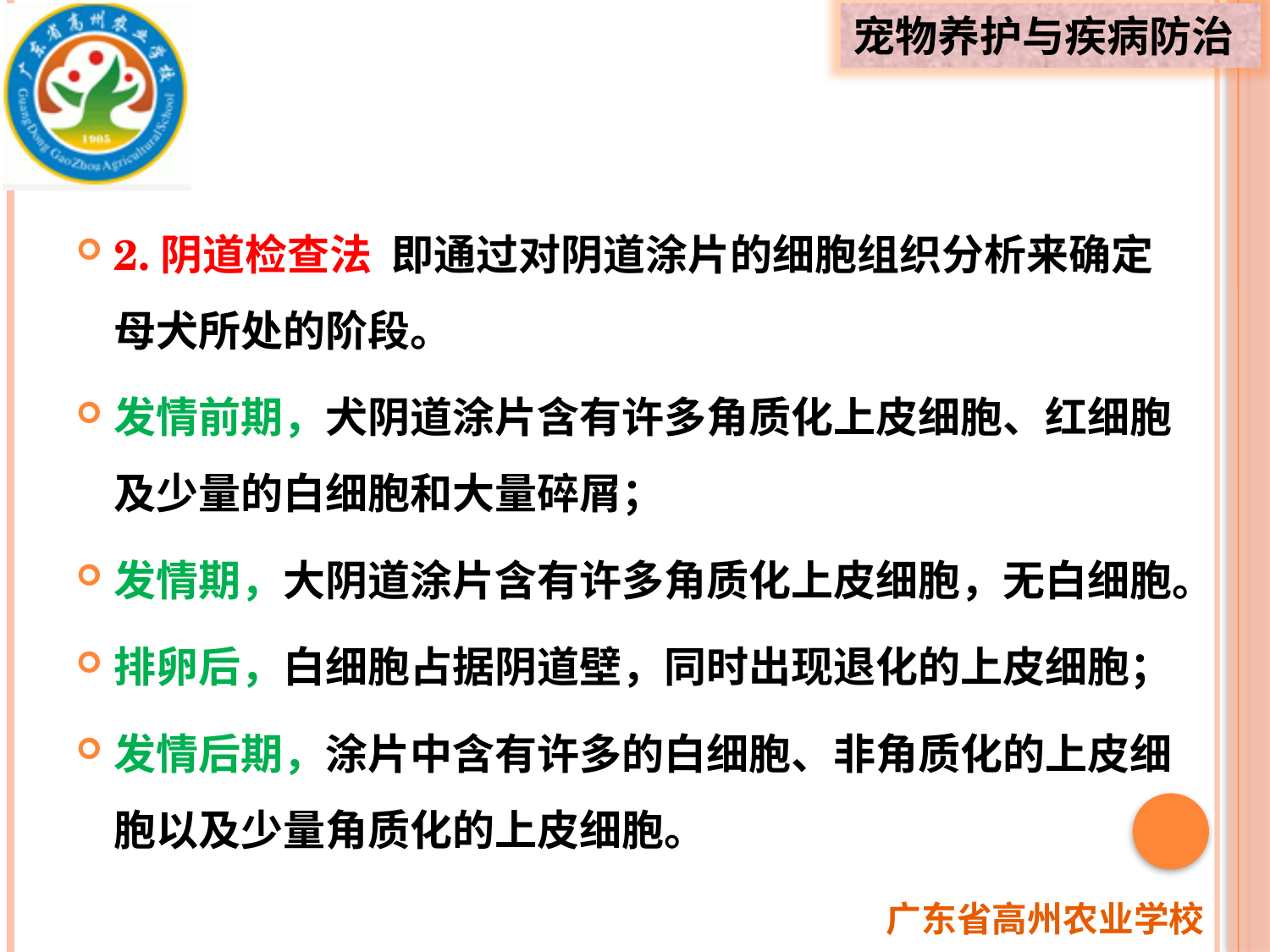

2.阴道检查法  即通过对阴道涂片的细胞组织分析来确定母犬所处的阶段。
发情前期，犬阴道涂片含有许多角质化上皮细胞、红细胞及少量的白细胞和大量碎屑；
发情期，大阴道涂片含有许多角质化上皮细胞，无白细胞。
排卵后，白细胞占据阴道壁，同时出现退化的上皮细胞；
发情后期，涂片中含有许多的白细胞、非角质化的上皮细胞以及少量角质化的上皮细胞。